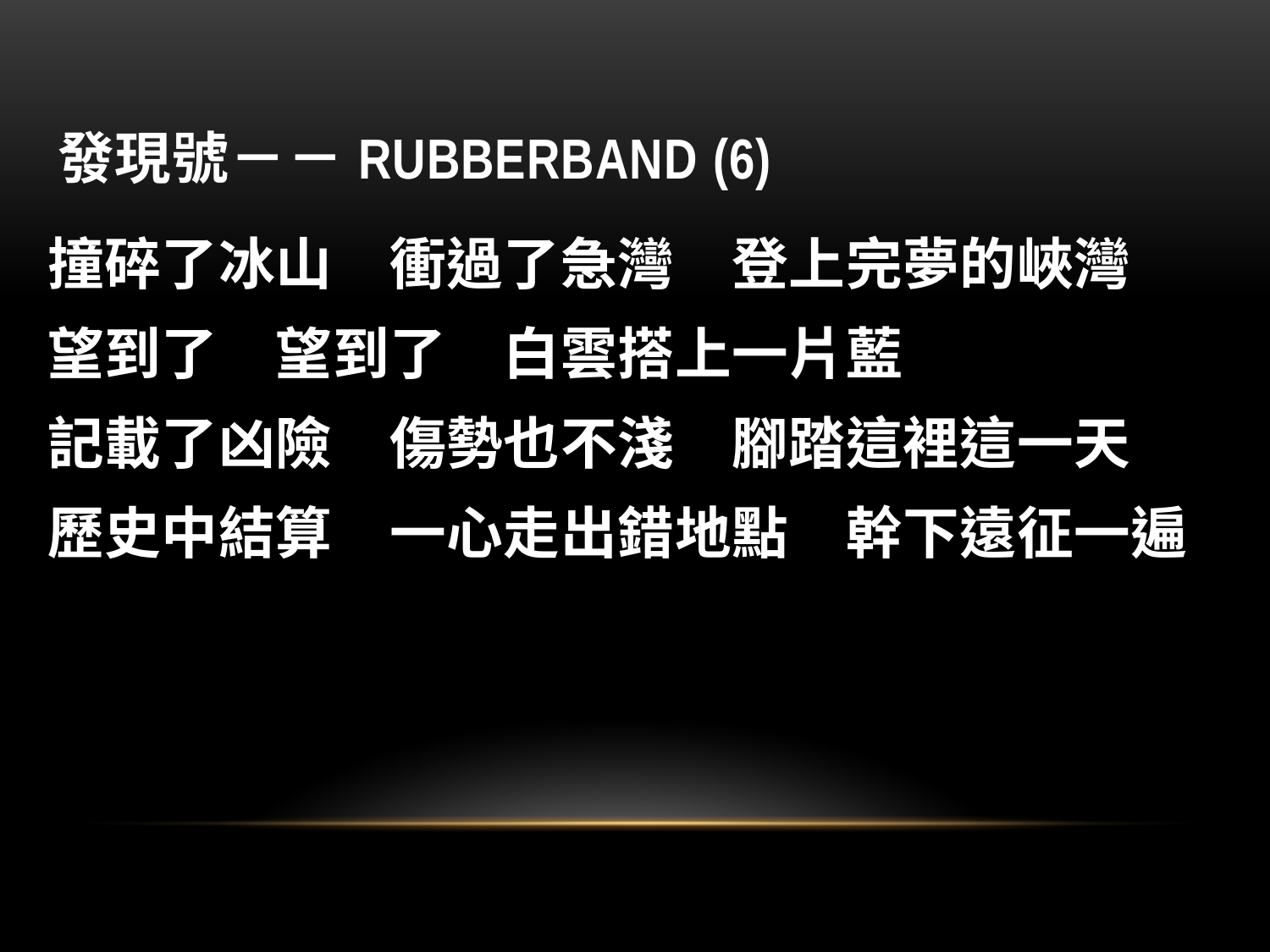

# 發現號－－RubberBand (6)
撞碎了冰山　衝過了急灣　登上完夢的峽灣
望到了　望到了　白雲搭上一片藍
記載了凶險　傷勢也不淺　腳踏這裡這一天
歷史中結算　一心走出錯地點　幹下遠征一遍